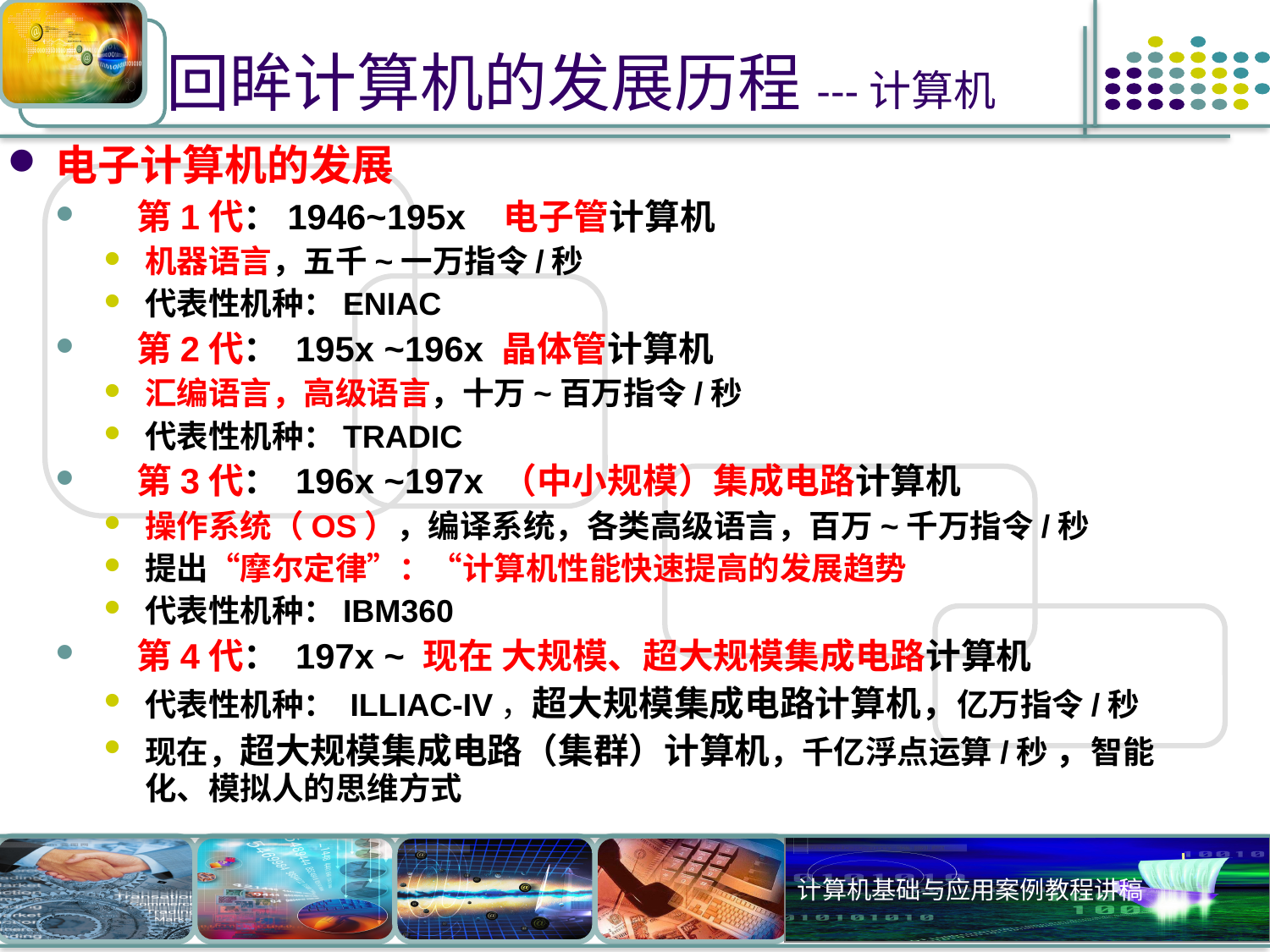

# 回眸计算机的发展历程---计算机
电子计算机的发展
   第1代：1946~195x   电子管计算机
机器语言，五千~一万指令/秒
代表性机种：ENIAC
   第2代： 195x ~196x 晶体管计算机
汇编语言，高级语言，十万~百万指令/秒
代表性机种：TRADIC
   第3代： 196x ~197x （中小规模）集成电路计算机
操作系统（OS），编译系统，各类高级语言，百万~千万指令/秒
提出“摩尔定律”：“计算机性能快速提高的发展趋势
代表性机种：IBM360
   第4代： 197x ~ 现在 大规模、超大规模集成电路计算机
代表性机种： ILLIAC-IV，超大规模集成电路计算机，亿万指令/秒
现在，超大规模集成电路（集群）计算机，千亿浮点运算/秒 ，智能化、模拟人的思维方式